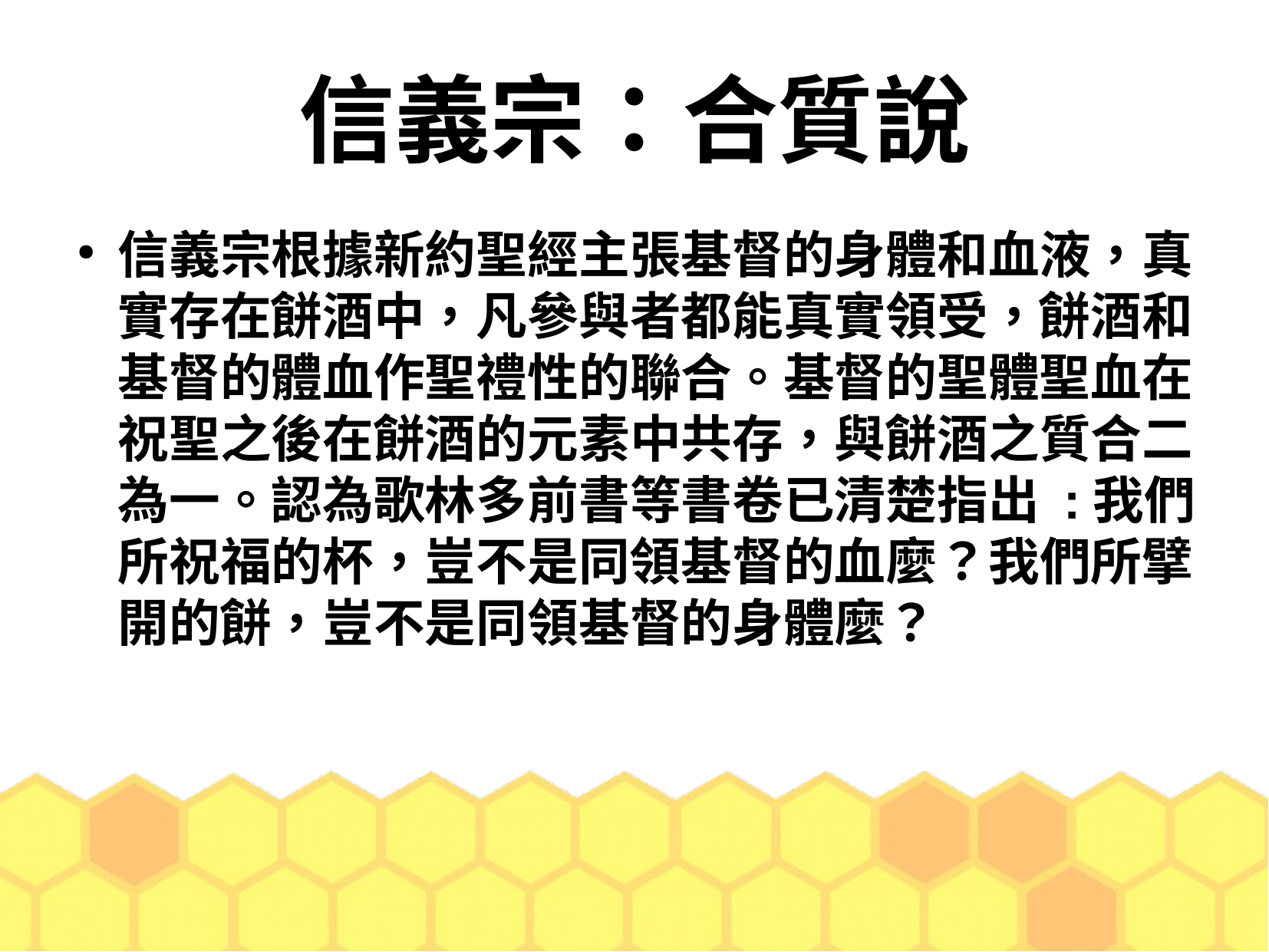

信義宗：合質說
信義宗根據新約聖經主張基督的身體和血液，真實存在餅酒中，凡參與者都能真實領受，餅酒和基督的體血作聖禮性的聯合。基督的聖體聖血在祝聖之後在餅酒的元素中共存，與餅酒之質合二為一。認為歌林多前書等書卷已清楚指出 :我們所祝福的杯，豈不是同領基督的血麼？我們所擘開的餅，豈不是同領基督的身體麼？